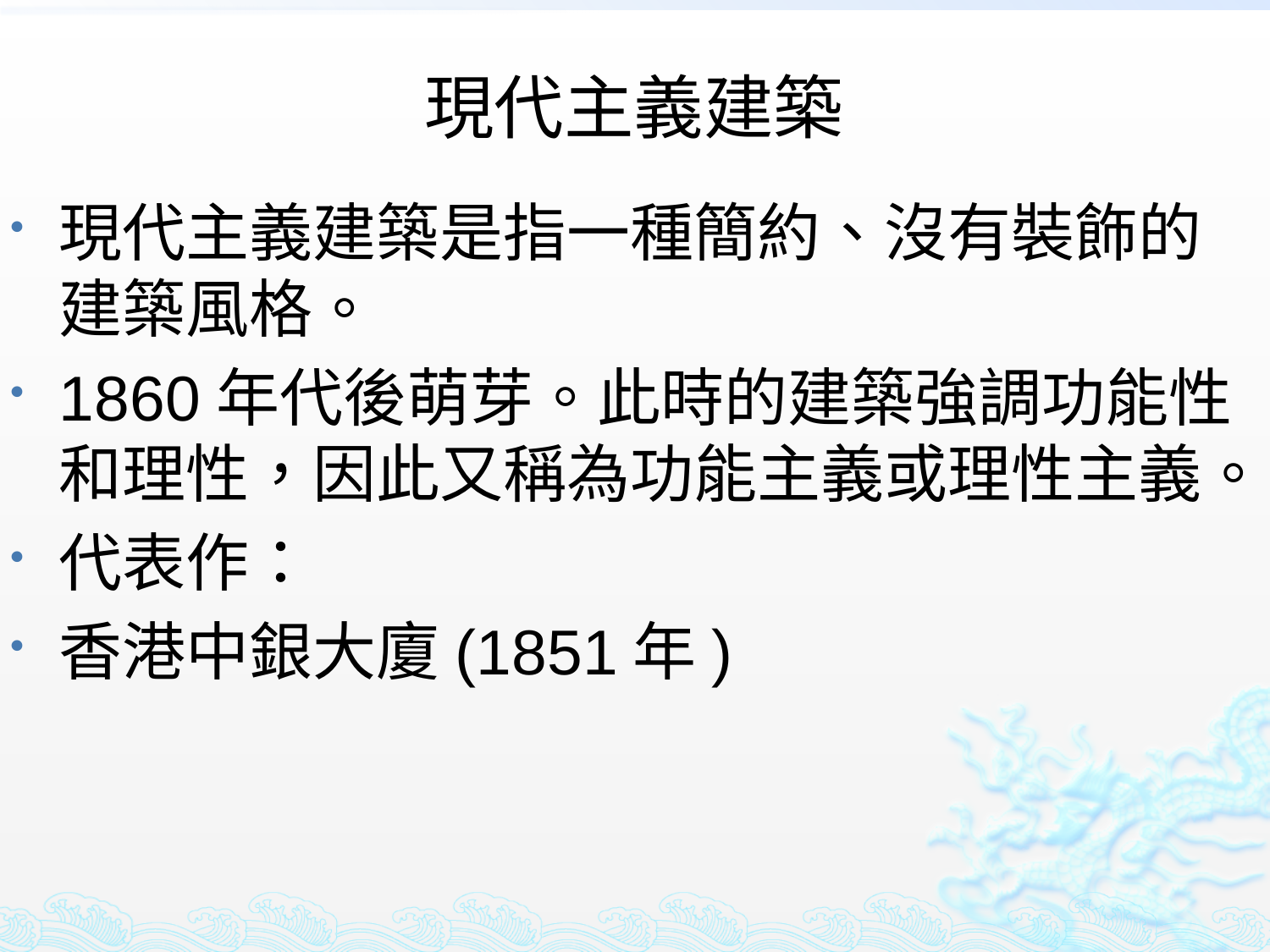

# 現代主義建築
現代主義建築是指一種簡約、沒有裝飾的建築風格。
1860年代後萌芽。此時的建築強調功能性和理性，因此又稱為功能主義或理性主義。
代表作：
香港中銀大廈(1851年)